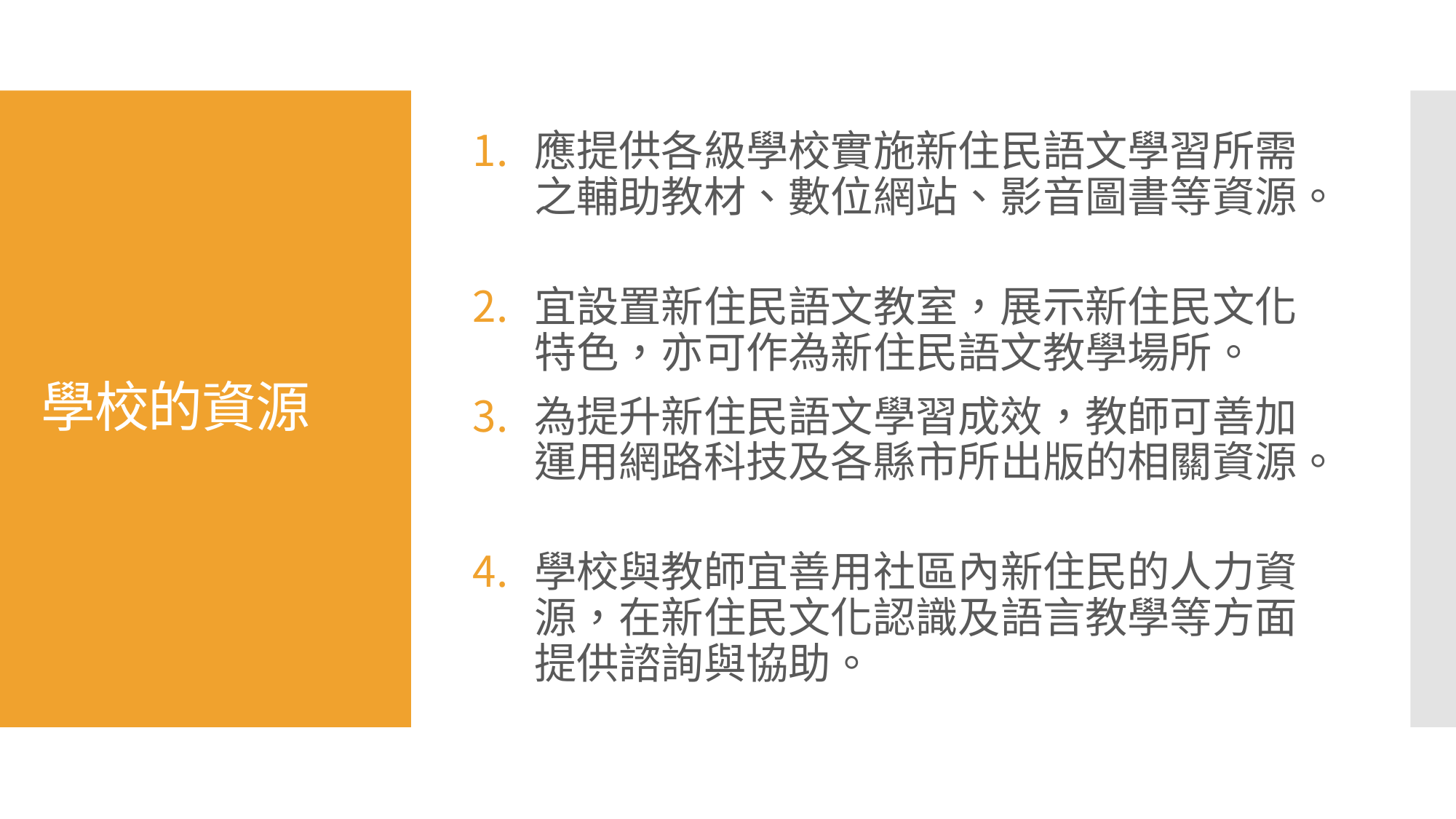

應提供各級學校實施新住民語文學習所需之輔助教材、數位網站、影音圖書等資源。
宜設置新住民語文教室，展示新住民文化特色，亦可作為新住民語文教學場所。
為提升新住民語文學習成效，教師可善加運用網路科技及各縣市所出版的相關資源。
學校與教師宜善用社區內新住民的人力資源，在新住民文化認識及語言教學等方面提供諮詢與協助。
# 學校的資源